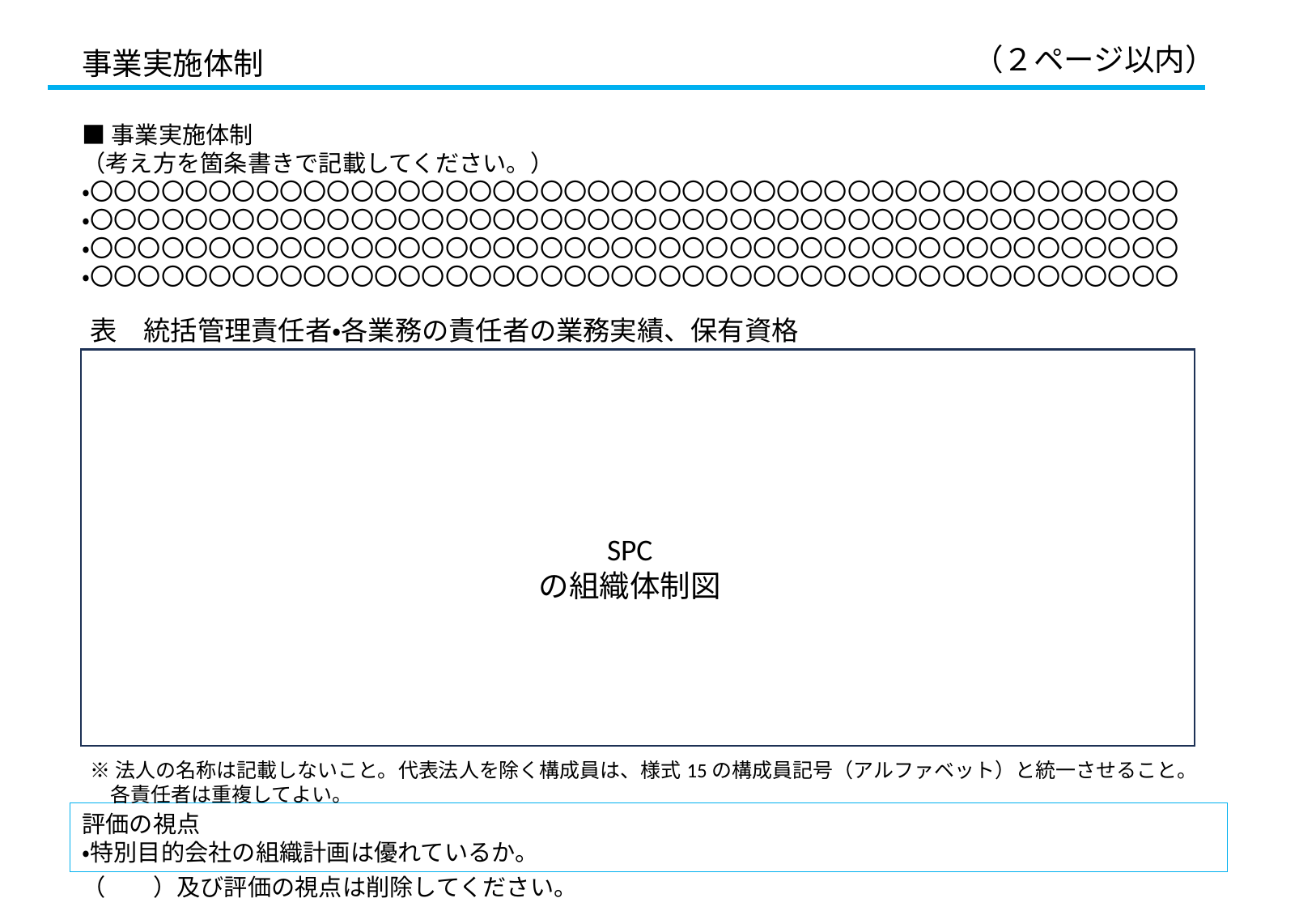

（２ページ以内）
事業実施体制
■事業実施体制
（考え方を箇条書きで記載してください。）
・〇〇〇〇〇〇〇〇〇〇〇〇〇〇〇〇〇〇〇〇〇〇〇〇〇〇〇〇〇〇〇〇〇〇〇〇〇〇〇〇〇〇〇〇〇〇
・〇〇〇〇〇〇〇〇〇〇〇〇〇〇〇〇〇〇〇〇〇〇〇〇〇〇〇〇〇〇〇〇〇〇〇〇〇〇〇〇〇〇〇〇〇〇
・〇〇〇〇〇〇〇〇〇〇〇〇〇〇〇〇〇〇〇〇〇〇〇〇〇〇〇〇〇〇〇〇〇〇〇〇〇〇〇〇〇〇〇〇〇〇
・〇〇〇〇〇〇〇〇〇〇〇〇〇〇〇〇〇〇〇〇〇〇〇〇〇〇〇〇〇〇〇〇〇〇〇〇〇〇〇〇〇〇〇〇〇〇
表　統括管理責任者・各業務の責任者の業務実績、保有資格

SPC
の組織体制図
※法人の名称は記載しないこと。代表法人を除く構成員は、様式15の構成員記号（アルファベット）と統一させること。
　各責任者は重複してよい。
評価の視点
・特別目的会社の組織計画は優れているか。
（　　）及び評価の視点は削除してください。